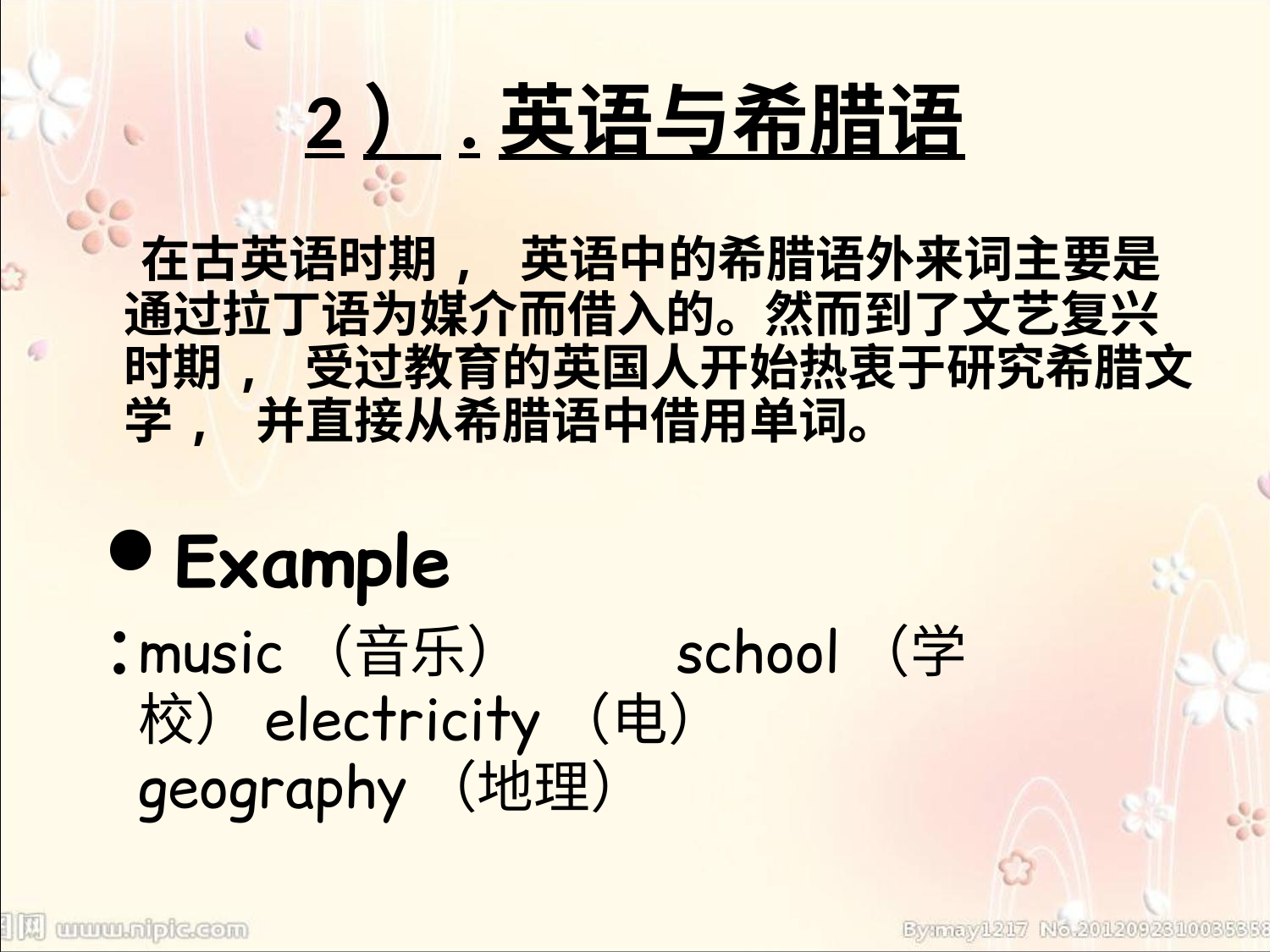

# 2）.英语与希腊语
    在古英语时期, 英语中的希腊语外来词主要是通过拉丁语为媒介而借入的。然而到了文艺复兴时期, 受过教育的英国人开始热衷于研究希腊文学, 并直接从希腊语中借用单词。
Example:

music（音乐）           school（学校）electricity（电）      geography（地理）